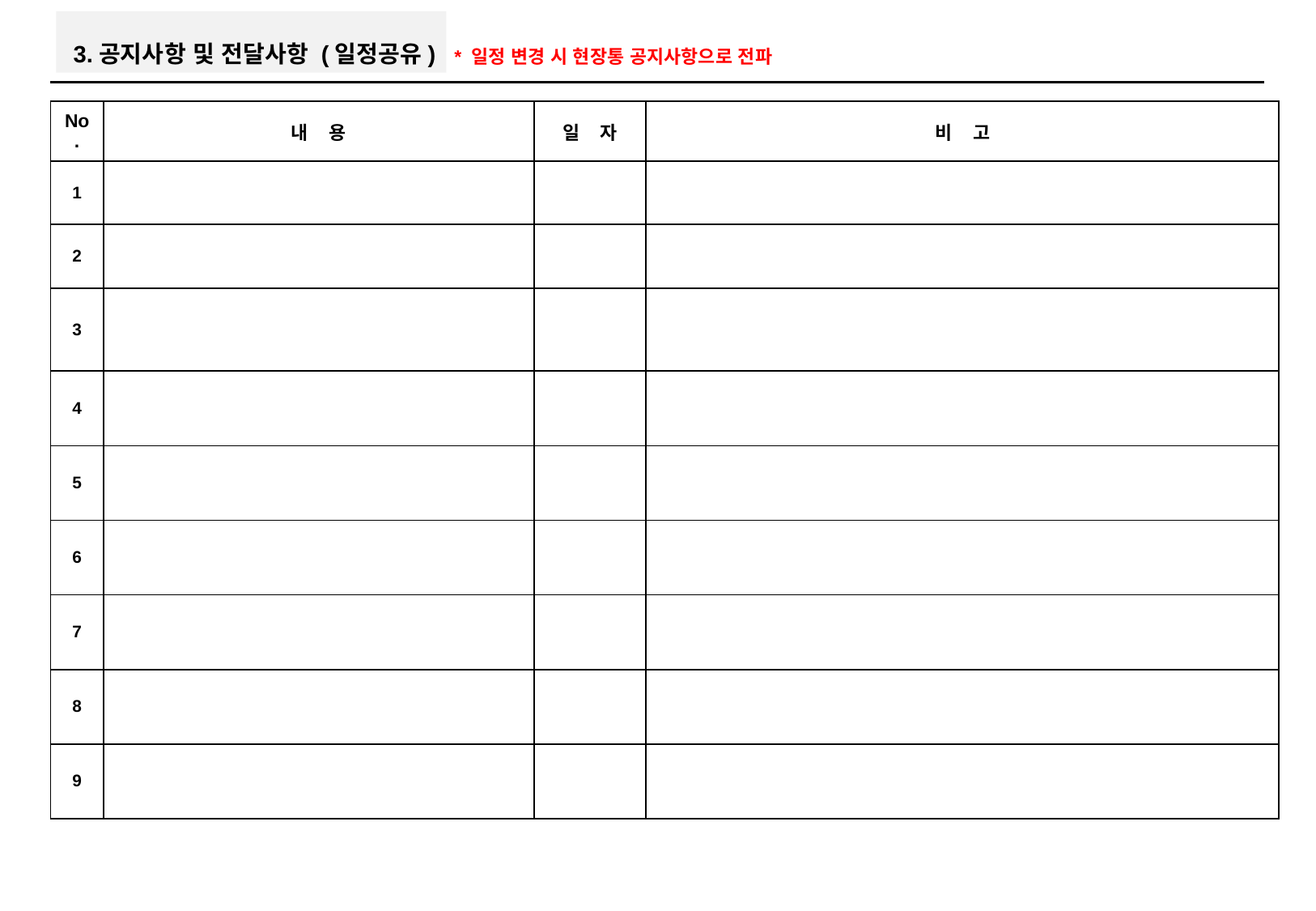

3.공지사항 및 전달사항 (일정공유)
* 일정 변경 시 현장통 공지사항으로 전파
| No. | 내 용 | 일 자 | 비 고 |
| --- | --- | --- | --- |
| 1 |  |  |  |
| 2 |  |  |  |
| 3 |  |  |  |
| 4 |  |  |  |
| 5 |  |  |  |
| 6 |  |  |  |
| 7 |  |  |  |
| 8 |  |  |  |
| 9 |  |  |  |